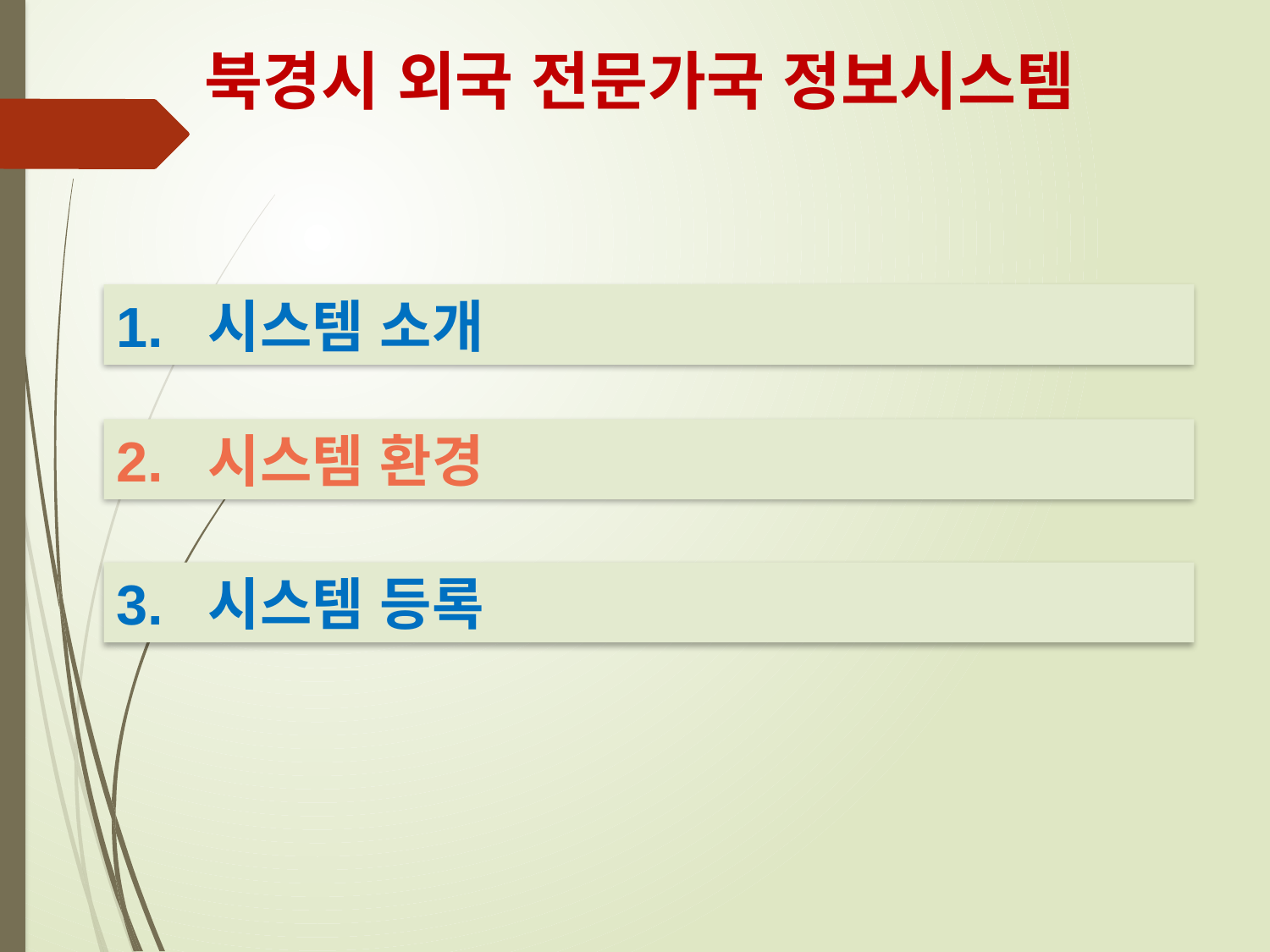

북경시 외국 전문가국 정보시스템
1.  시스템 소개
2.  시스템 환경
3.  시스템 등록